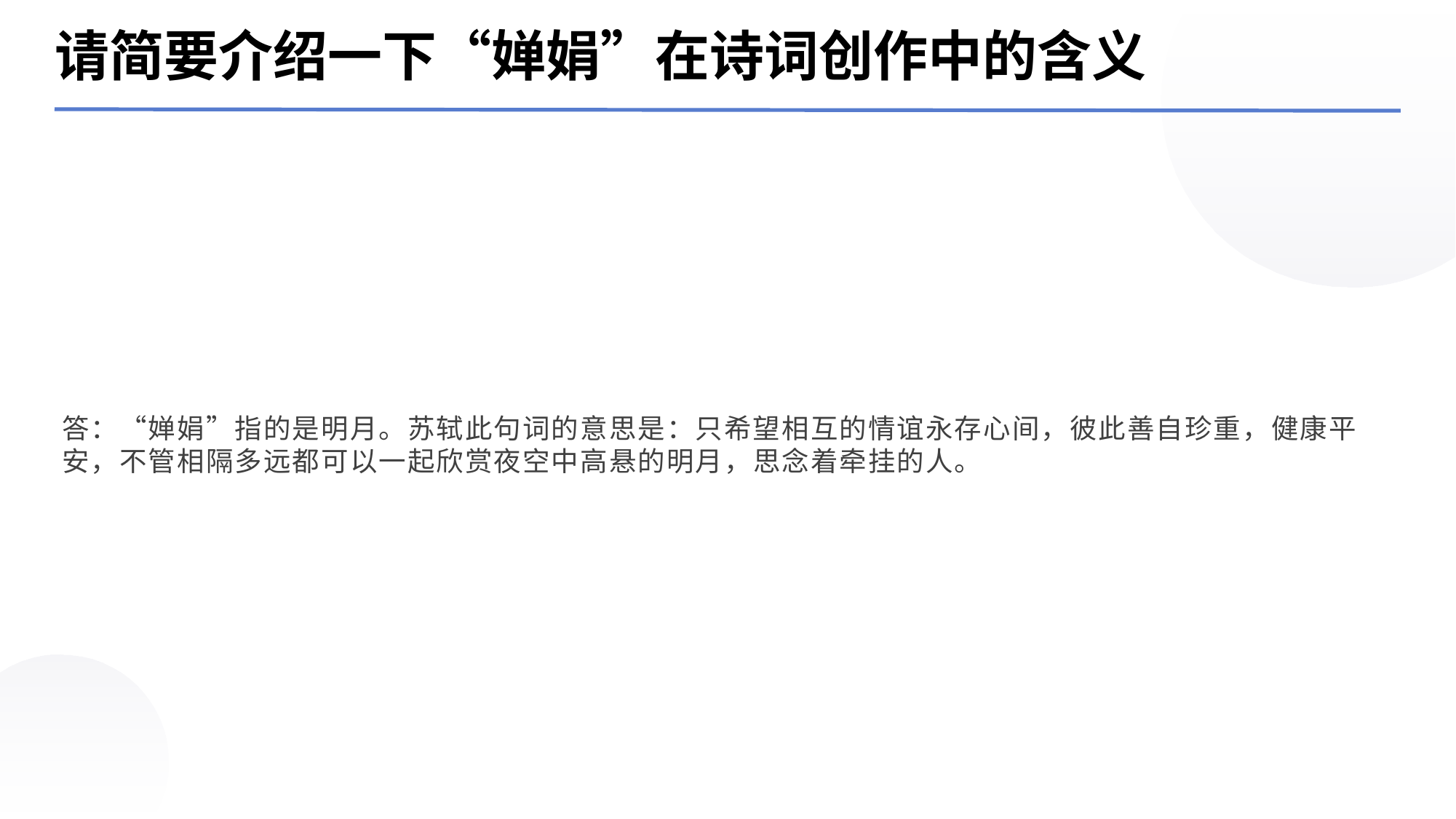

请简要介绍一下“婵娟”在诗词创作中的含义
答：“婵娟”指的是明月。苏轼此句词的意思是：只希望相互的情谊永存心间，彼此善自珍重，健康平安，不管相隔多远都可以一起欣赏夜空中高悬的明月，思念着牵挂的人。